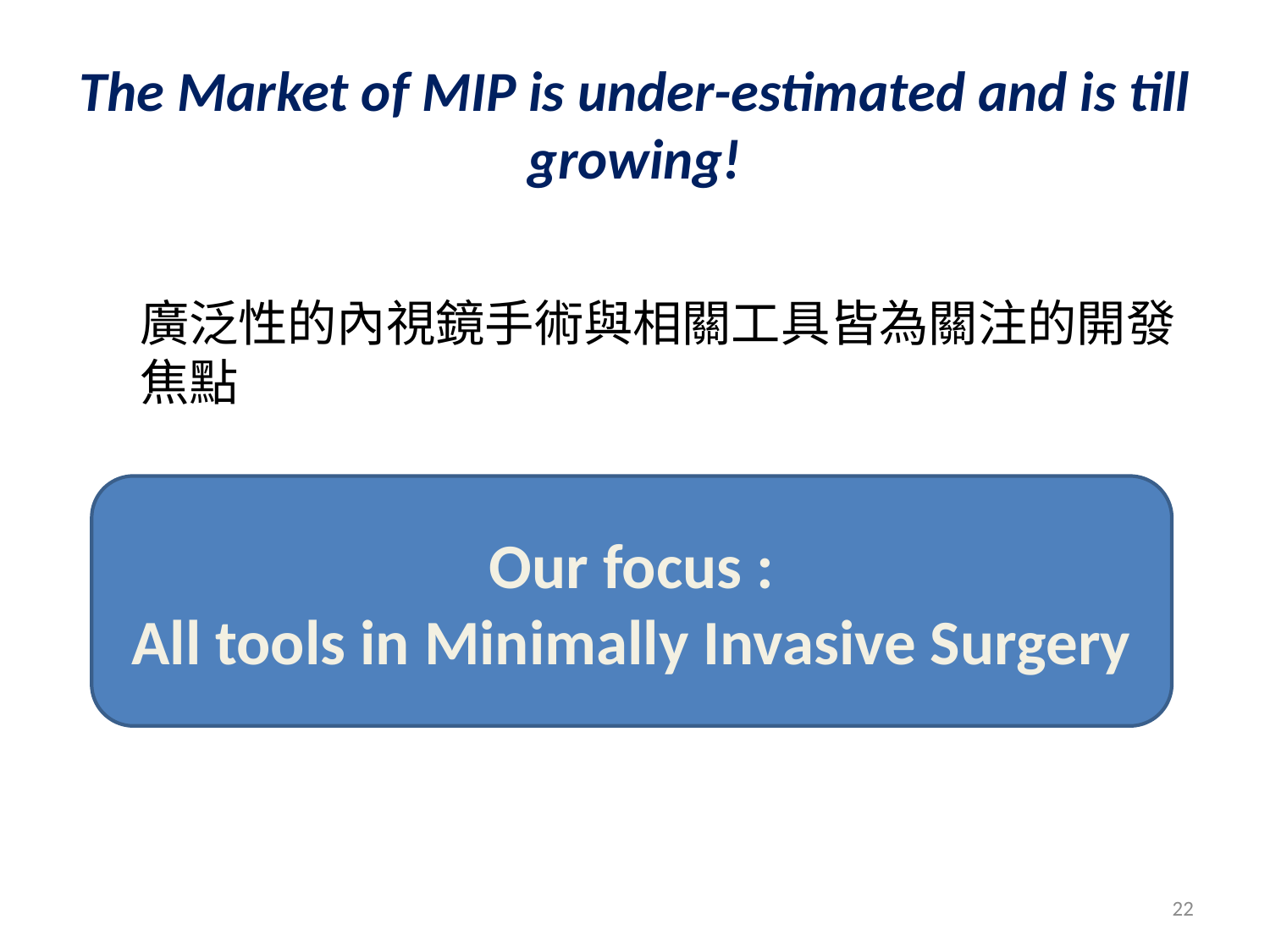

# The Market of MIP is under-estimated and is till growing!
廣泛性的內視鏡手術與相關工具皆為關注的開發焦點
Our focus :
All tools in Minimally Invasive Surgery
22